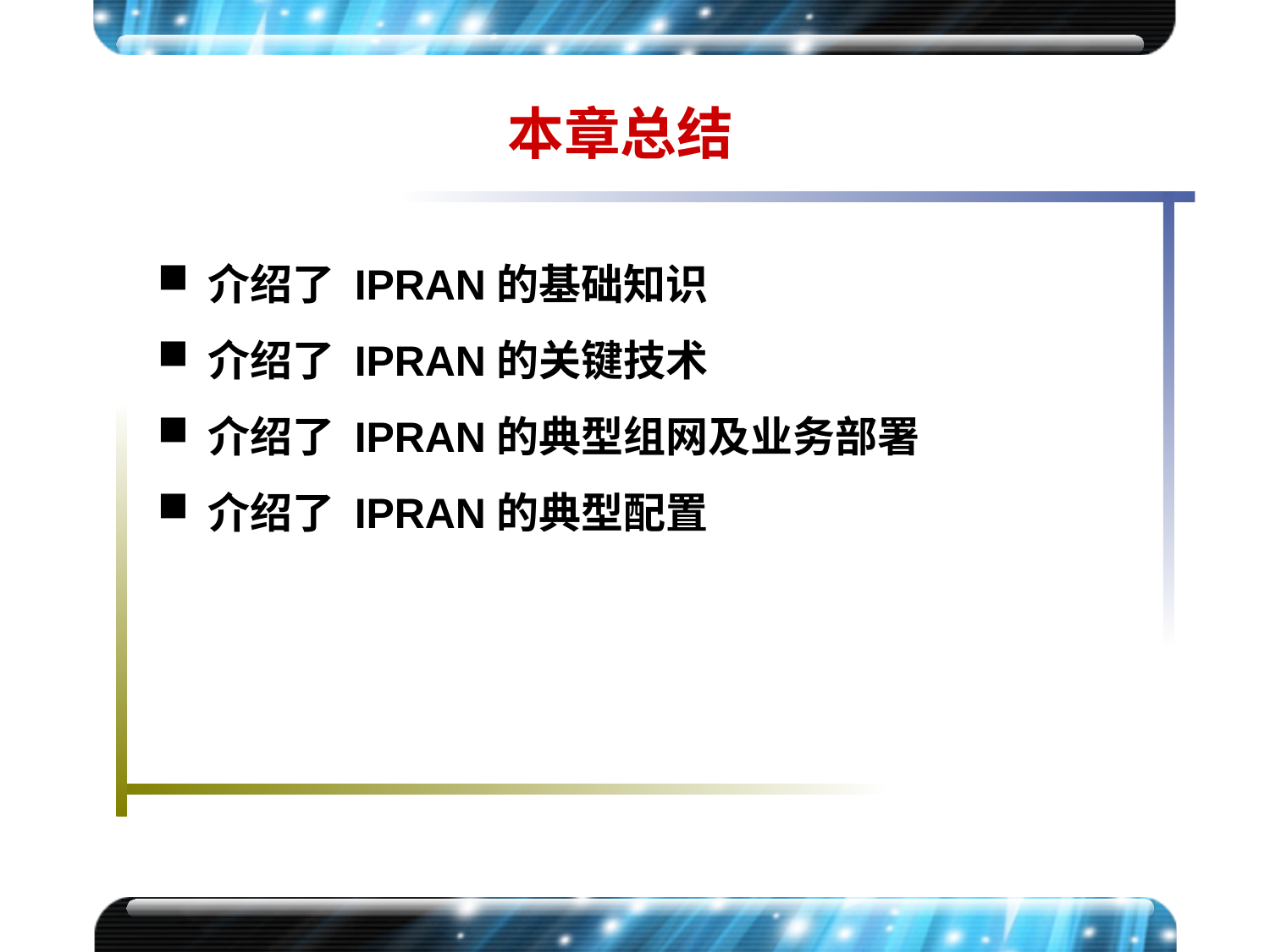

本章总结

介绍了 IPRAN的基础知识
介绍了 IPRAN的关键技术
介绍了 IPRAN的典型组网及业务部署
介绍了 IPRAN的典型配置